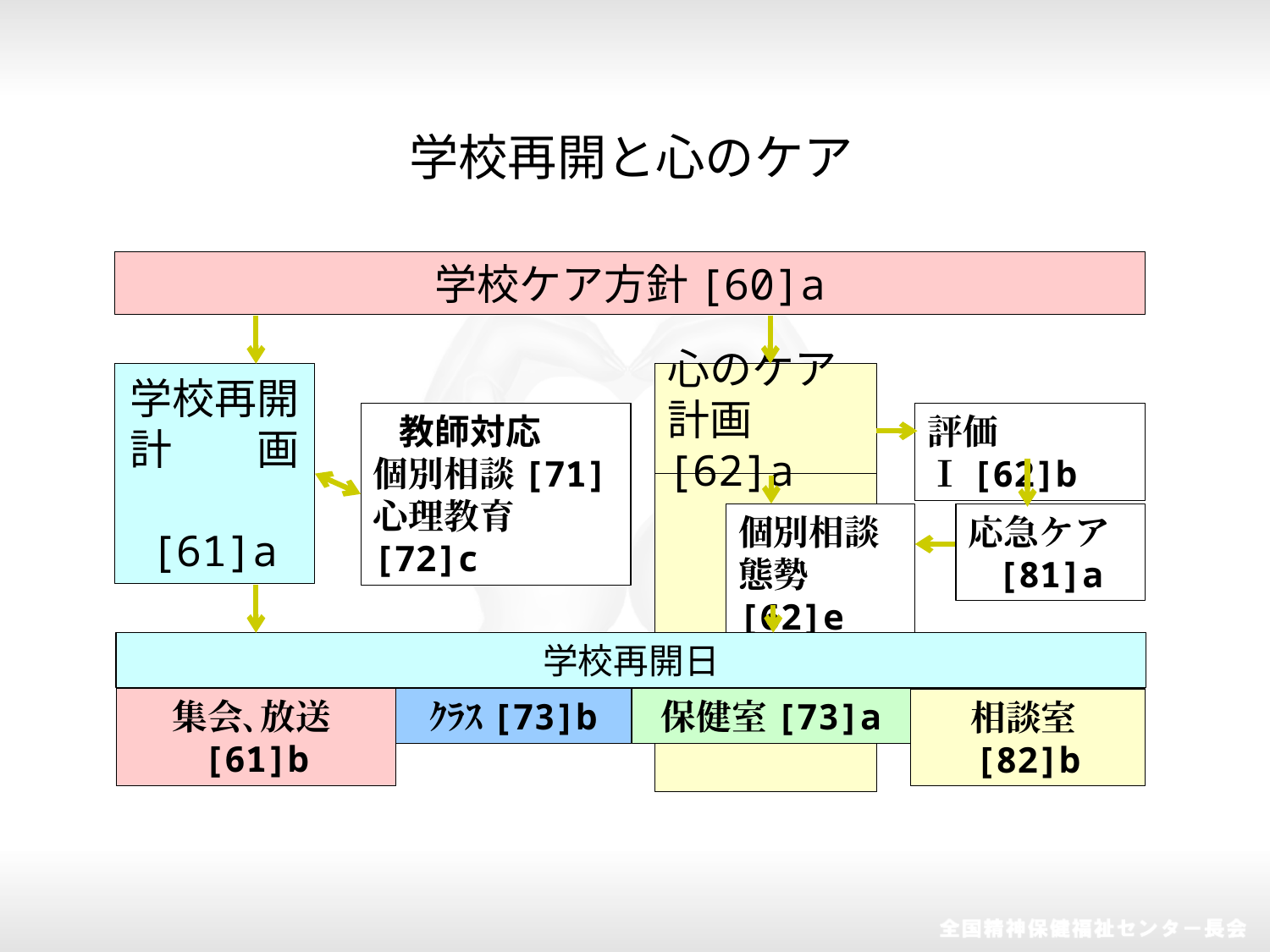

学校再開と心のケア
学校ケア方針[60]a
学校再開計　　画

[61]a
心のケア計画[62]a
  教師対応
個別相談[71]
心理教育[72]c
評価Ⅰ[62]b

個別相談
態勢[62]e
応急ケア
[81]a
学校再開日
集会､放送[61]b
ｸﾗｽ[73]b
保健室[73]a
相談室[82]b